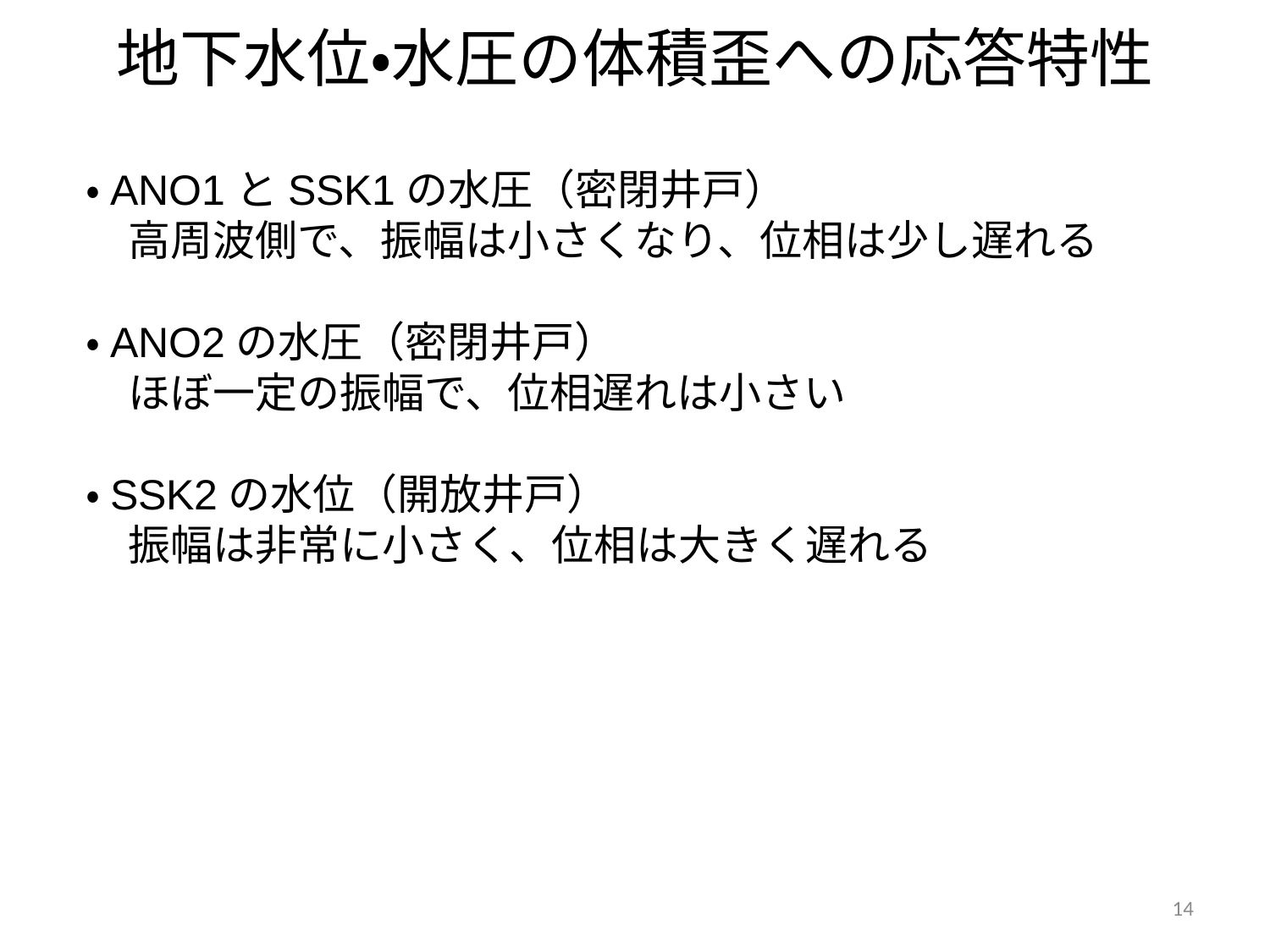

地下水位・水圧の体積歪への応答特性
・ANO1とSSK1の水圧（密閉井戸）
　高周波側で、振幅は小さくなり、位相は少し遅れる

・ANO2の水圧（密閉井戸）
　ほぼ一定の振幅で、位相遅れは小さい

・SSK2の水位（開放井戸）
　振幅は非常に小さく、位相は大きく遅れる
14